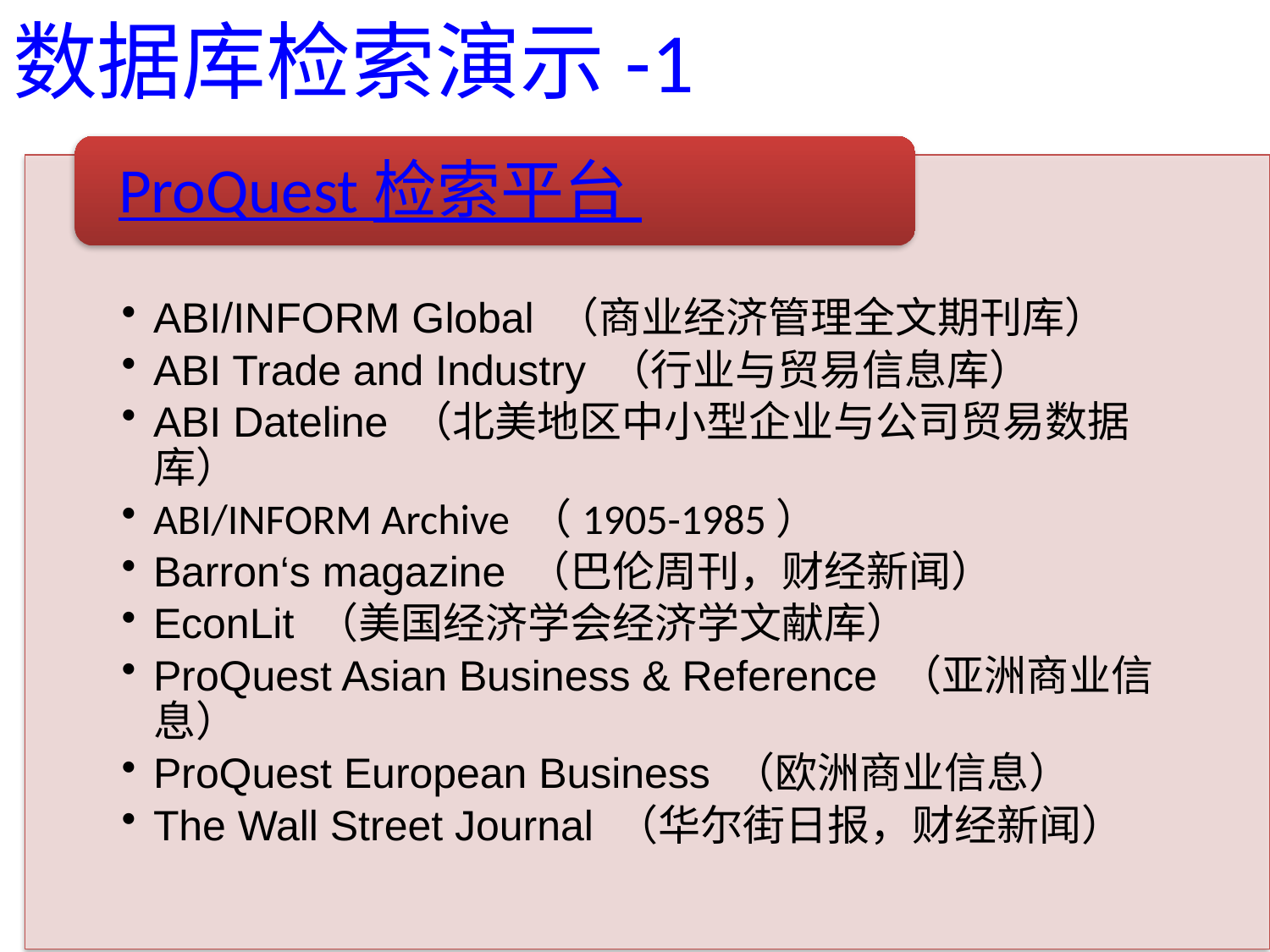

# 数据库检索演示-1
ABI/INFORM Global （商业经济管理全文期刊库）
ABI Trade and Industry （行业与贸易信息库）
ABI Dateline （北美地区中小型企业与公司贸易数据库）
ABI/INFORM Archive‎ （1905-1985）
Barron‘s magazine （巴伦周刊，财经新闻）
EconLit （美国经济学会经济学文献库）
ProQuest Asian Business & Reference （亚洲商业信息）
ProQuest European Business （欧洲商业信息）
The Wall Street Journal （华尔街日报，财经新闻）‎
ProQuest 检索平台